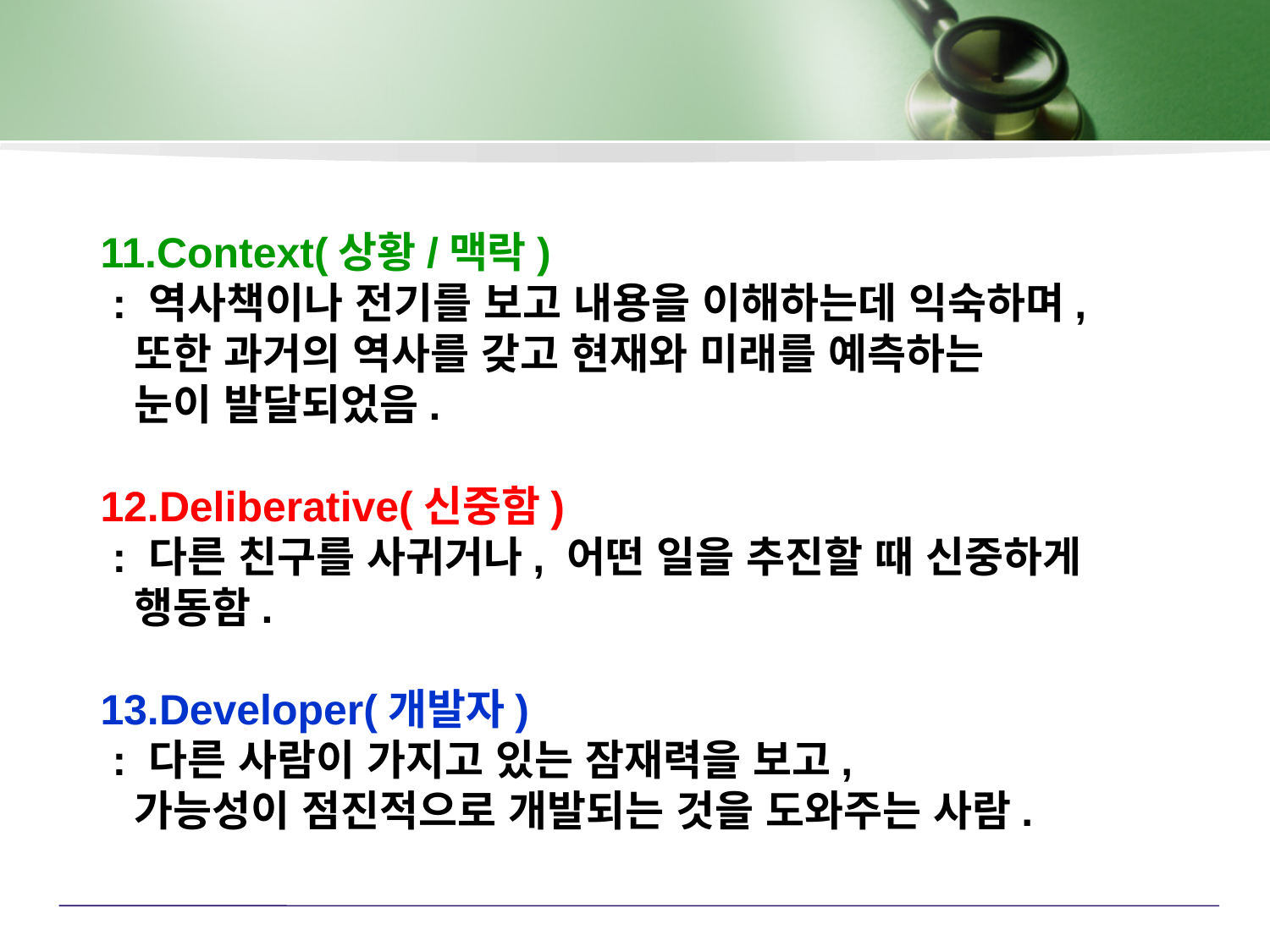

11.Context(상황/맥락)
 : 역사책이나 전기를 보고 내용을 이해하는데 익숙하며,
  또한 과거의 역사를 갖고 현재와 미래를 예측하는
  눈이 발달되었음.

12.Deliberative(신중함)
 : 다른 친구를 사귀거나, 어떤 일을 추진할 때 신중하게
  행동함.

13.Developer(개발자)
 : 다른 사람이 가지고 있는 잠재력을 보고,
  가능성이 점진적으로 개발되는 것을 도와주는 사람.